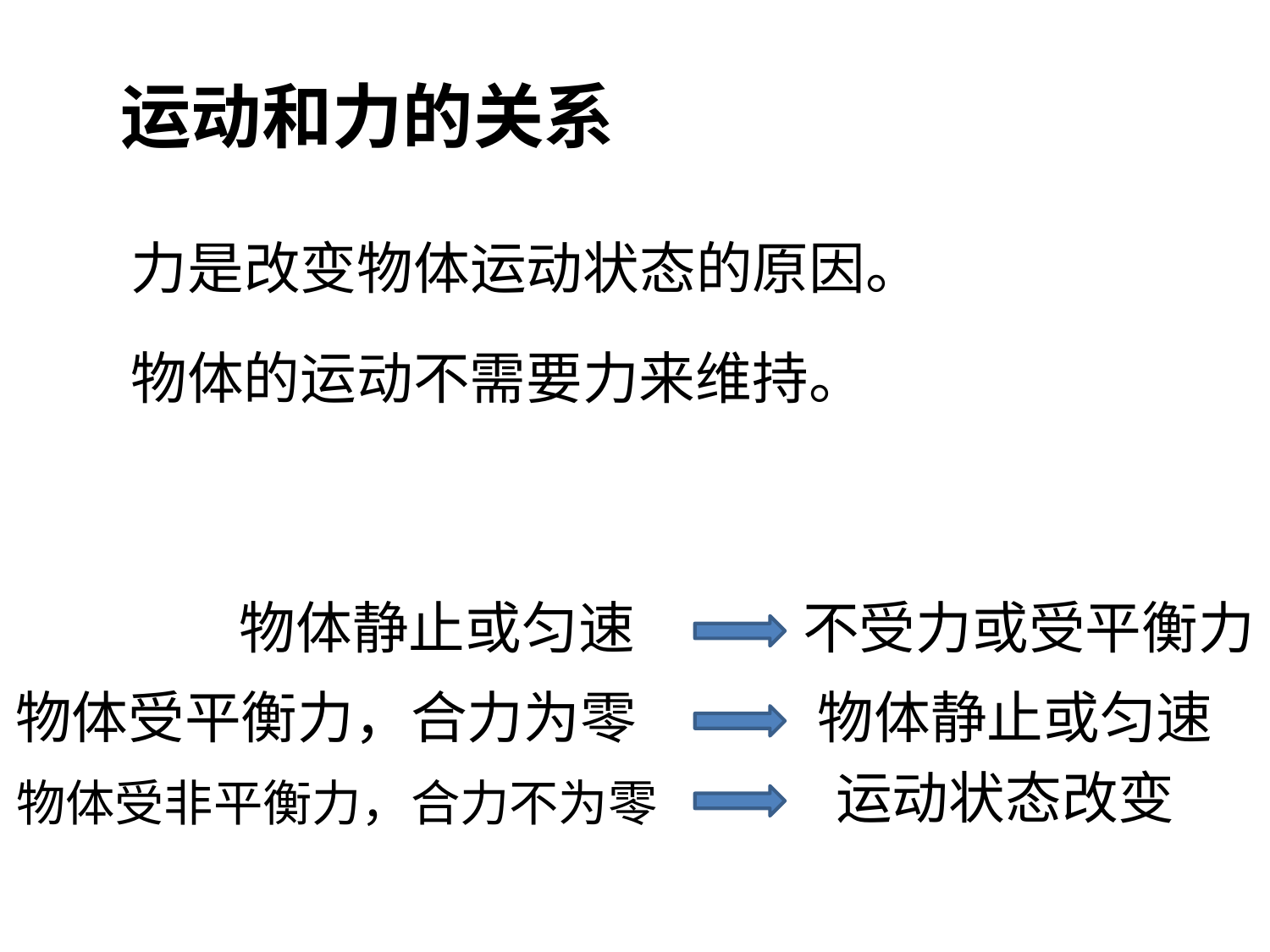

运动和力的关系
力是改变物体运动状态的原因。
物体的运动不需要力来维持。
物体静止或匀速
不受力或受平衡力

物体受平衡力，合力为零
物体静止或匀速

﻿运动状态改变
物体受非平衡力，合力不为零